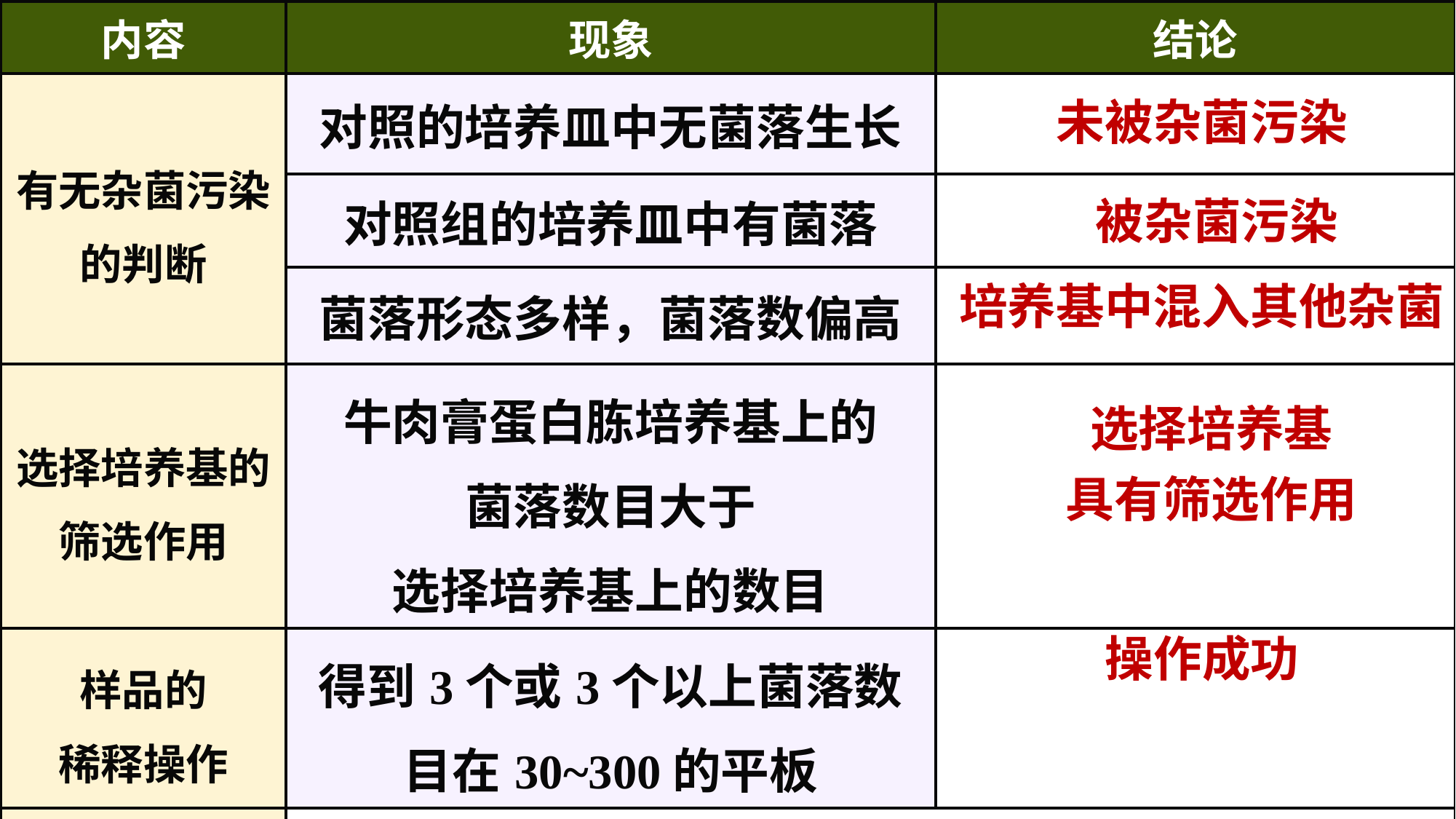

| 内容 | 现象 | 结论 |
| --- | --- | --- |
| 有无杂菌污染的判断 | 对照的培养皿中无菌落生长 |  |
|  | 对照组的培养皿中有菌落 |  |
|  | 菌落形态多样，菌落数偏高 |  |
| 选择培养基的筛选作用 | 牛肉膏蛋白胨培养基上的 菌落数目大于 选择培养基上的数目 |  |
| 样品的 稀释操作 | 得到3个或3个以上菌落数目在30~300的平板 |  |
| 重复组的结果 | 若选取同一土样，统计结果应接近 |  |
未被杂菌污染
被杂菌污染
培养基中混入其他杂菌
选择培养基
具有筛选作用
操作成功